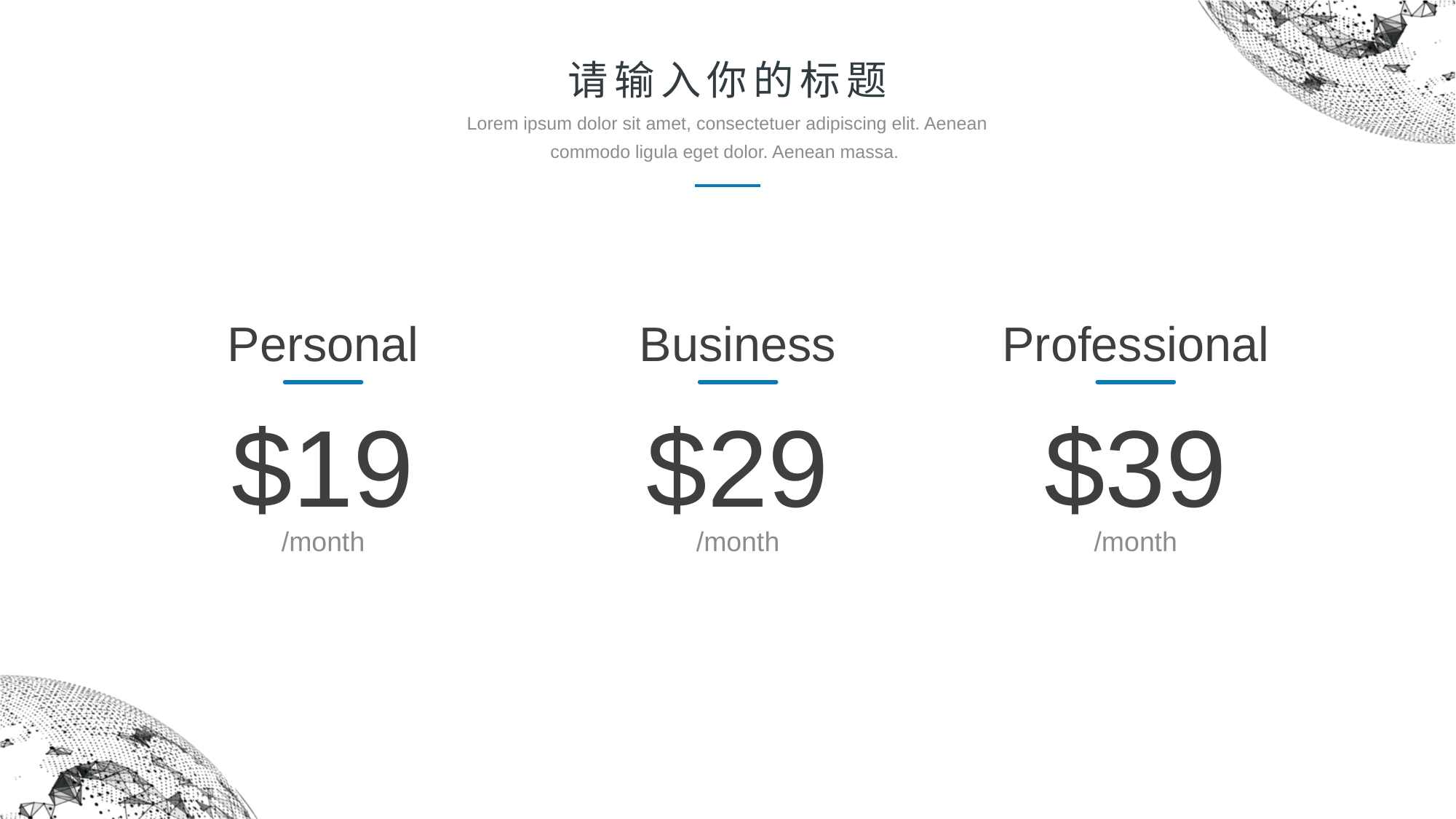

请输入你的标题
Lorem ipsum dolor sit amet, consectetuer adipiscing elit. Aenean commodo ligula eget dolor. Aenean massa.
Personal
Business
Professional
$19
$29
$39
/month
/month
/month